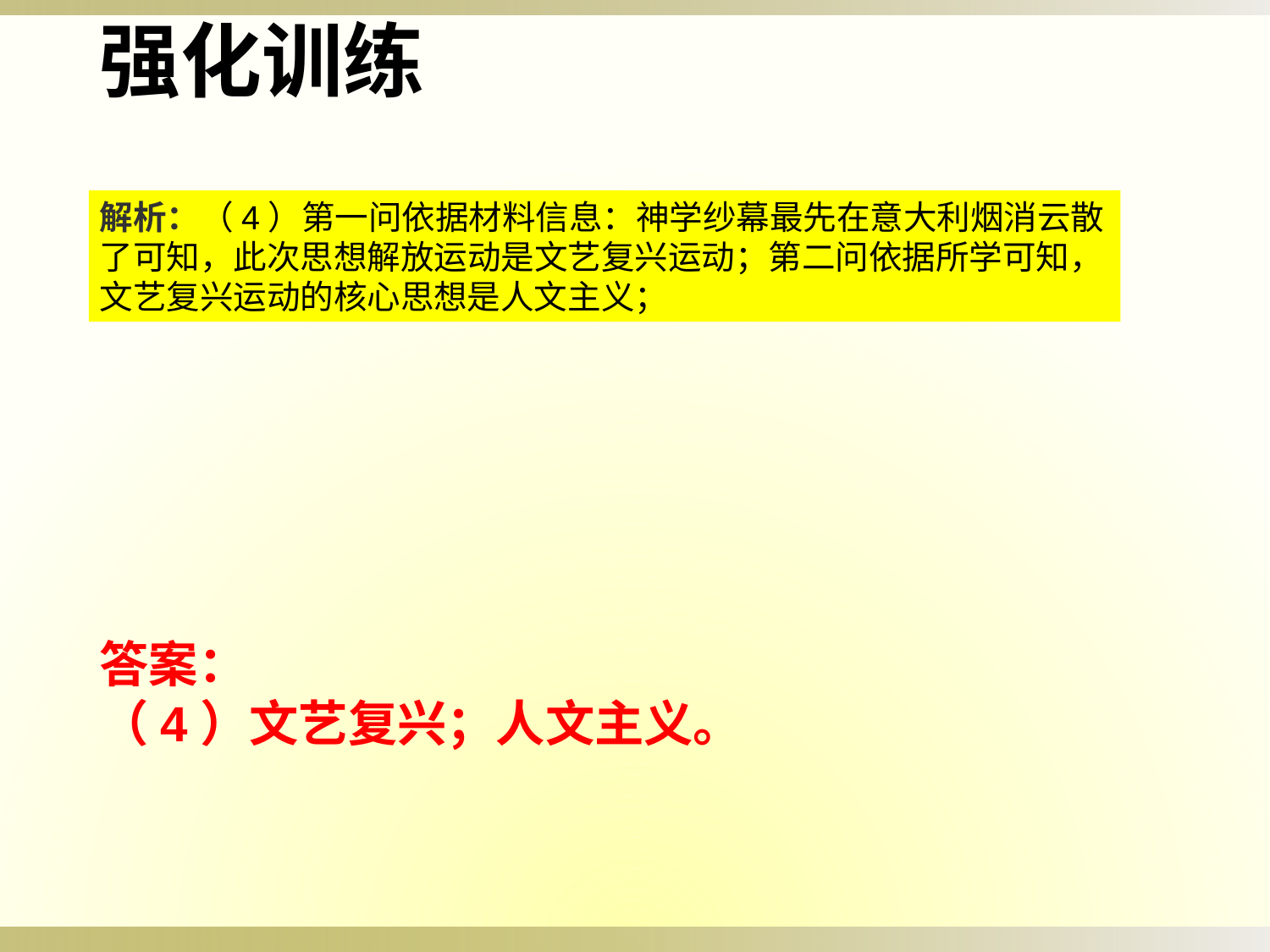

强化训练
解析：（4）第一问依据材料信息：神学纱幕最先在意大利烟消云散了可知，此次思想解放运动是文艺复兴运动；第二问依据所学可知，文艺复兴运动的核心思想是人文主义；
答案：
（4）文艺复兴；人文主义。